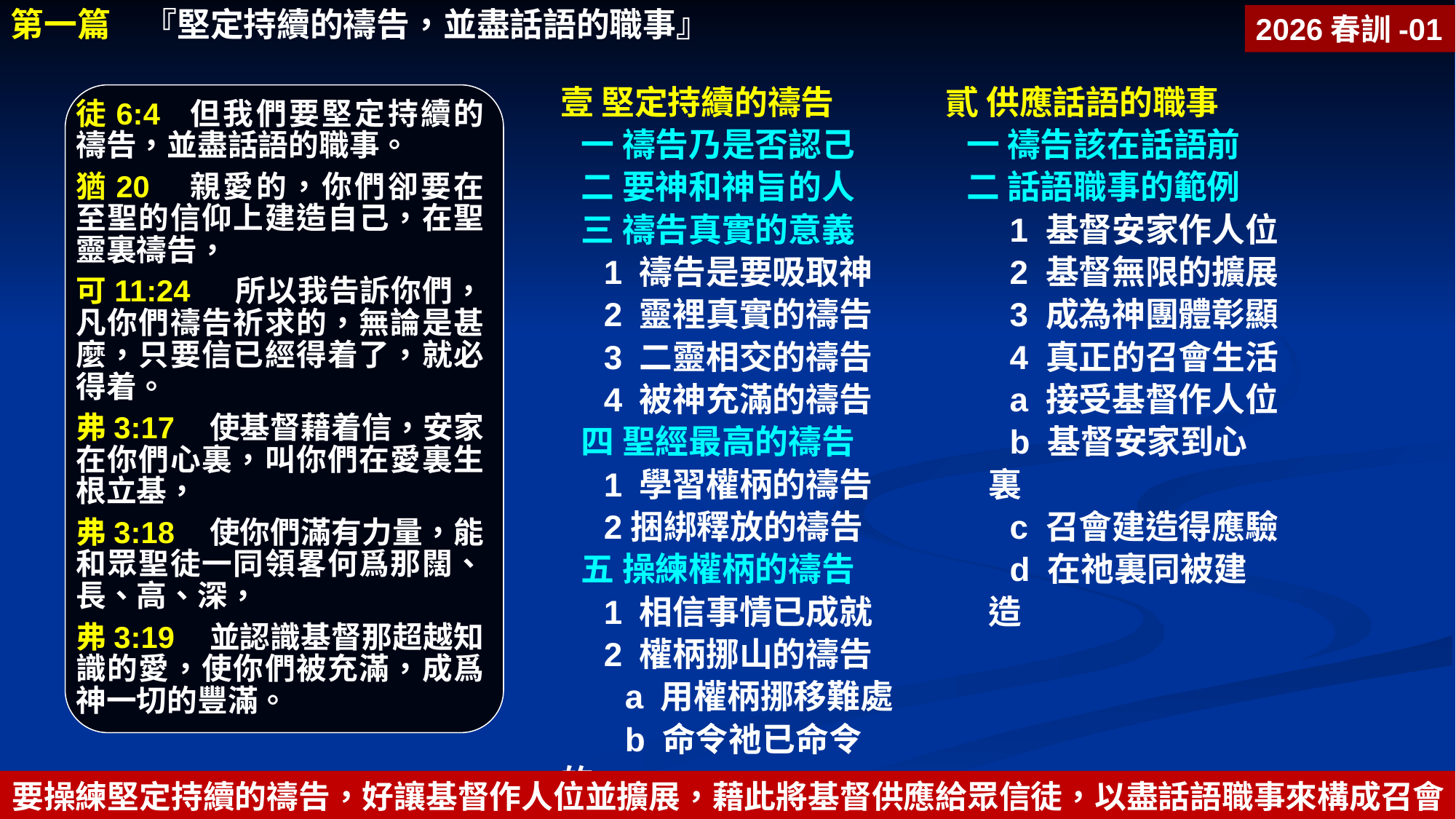

第一篇　『堅定持續的禱告，並盡話語的職事』
2026春訓-01
壹 堅定持續的禱告
一 禱告乃是否認己
二 要神和神旨的人
三 禱告真實的意義
1 禱告是要吸取神
2 靈裡真實的禱告
3 二靈相交的禱告
4 被神充滿的禱告
四 聖經最高的禱告
1 學習權柄的禱告
2捆綁釋放的禱告
五 操練權柄的禱告
1 相信事情已成就
2 權柄挪山的禱告
a 用權柄挪移難處
b 命令祂已命令的
貳 供應話語的職事
一 禱告該在話語前
二 話語職事的範例
1 基督安家作人位
2 基督無限的擴展
3 成為神團體彰顯
4 真正的召會生活
a 接受基督作人位
b 基督安家到心裏
c 召會建造得應驗
d 在祂裏同被建造

徒6:4	但我們要堅定持續的禱告，並盡話語的職事。
猶20	親愛的，你們卻要在至聖的信仰上建造自己，在聖靈裏禱告，
可11:24    所以我告訴你們，凡你們禱告祈求的，無論是甚麼，只要信已經得着了，就必得着。
弗3:17	  使基督藉着信，安家在你們心裏，叫你們在愛裏生根立基，
弗3:18	  使你們滿有力量，能和眾聖徒一同領畧何爲那闊、長、高、深，
弗3:19	  並認識基督那超越知識的愛，使你們被充滿，成爲神一切的豐滿。
要操練堅定持續的禱告，好讓基督作人位並擴展，藉此將基督供應給眾信徒，以盡話語職事來構成召會。